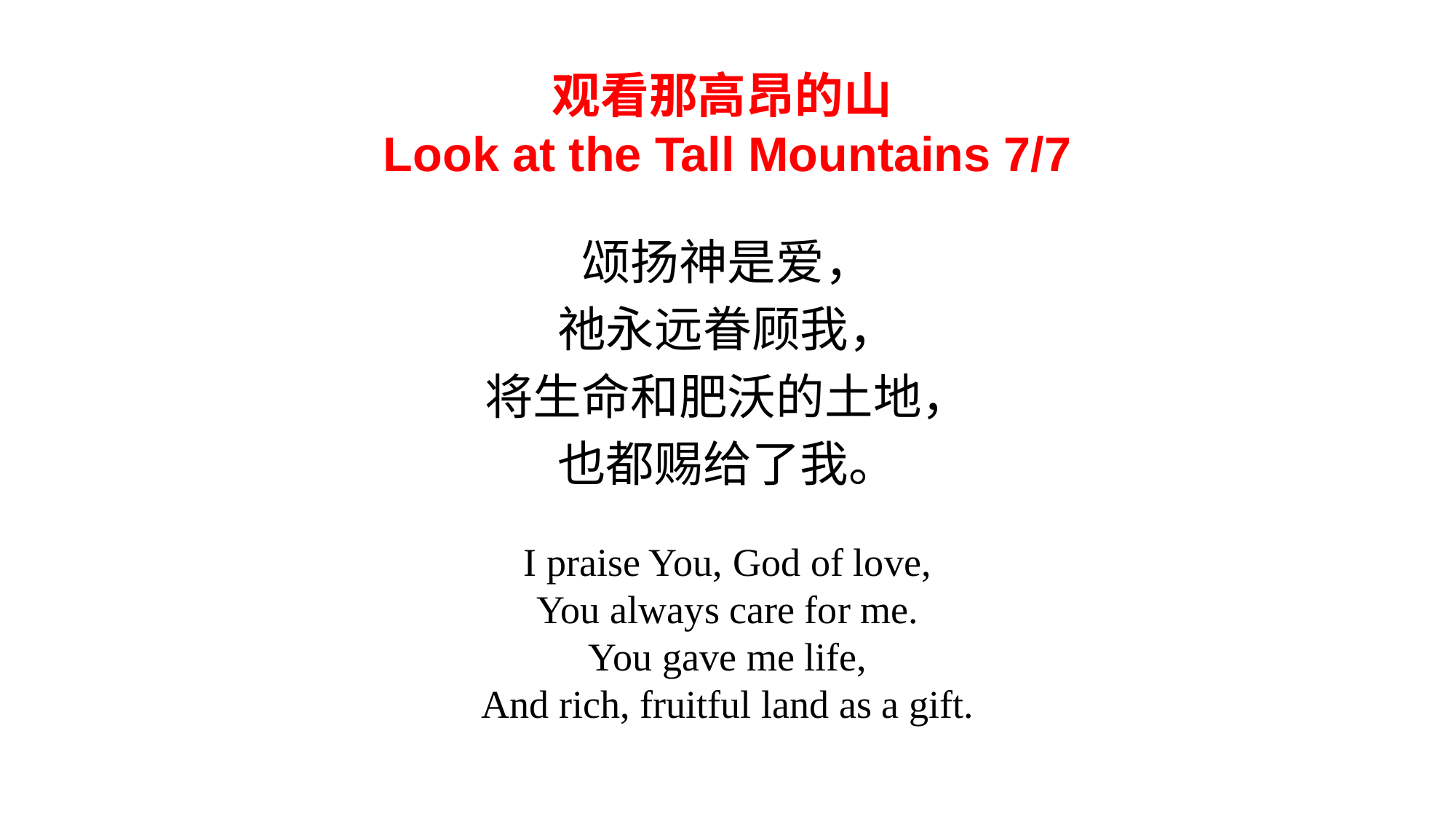

观看那高昂的山
Look at the Tall Mountains 7/7
颂扬神是爱，
祂永远眷顾我，
将生命和肥沃的土地，
也都赐给了我。

I praise You, God of love,
You always care for me.
You gave me life,
And rich, fruitful land as a gift.